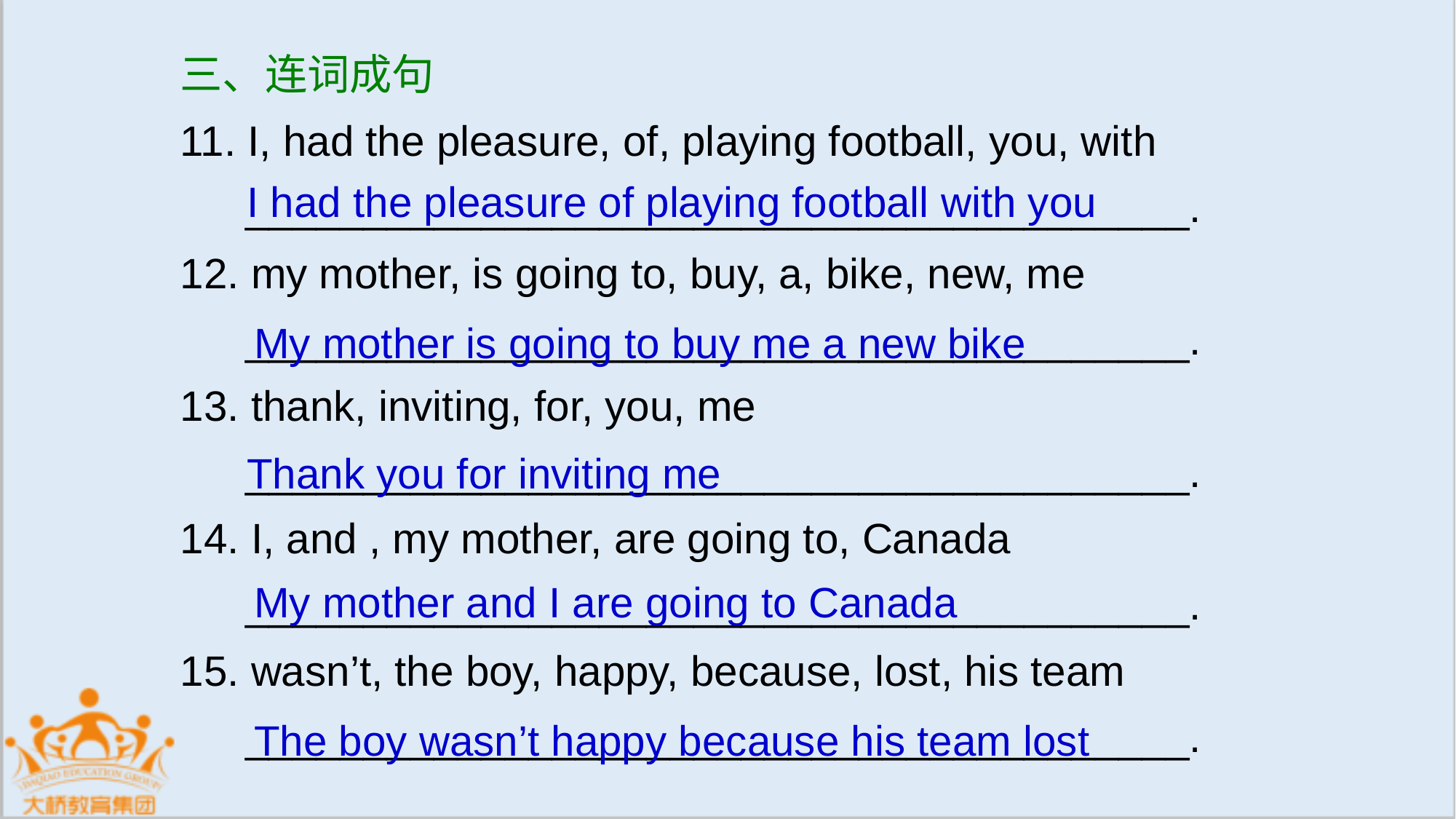

三、连词成句
11. I, had the pleasure, of, playing football, you, with
 ________________________________________.
12. my mother, is going to, buy, a, bike, new, me
 ________________________________________.
13. thank, inviting, for, you, me
 ________________________________________.
14. I, and , my mother, are going to, Canada
 ________________________________________.
15. wasn’t, the boy, happy, because, lost, his team
 ________________________________________.
I had the pleasure of playing football with you
My mother is going to buy me a new bike
Thank you for inviting me
My mother and I are going to Canada
The boy wasn’t happy because his team lost